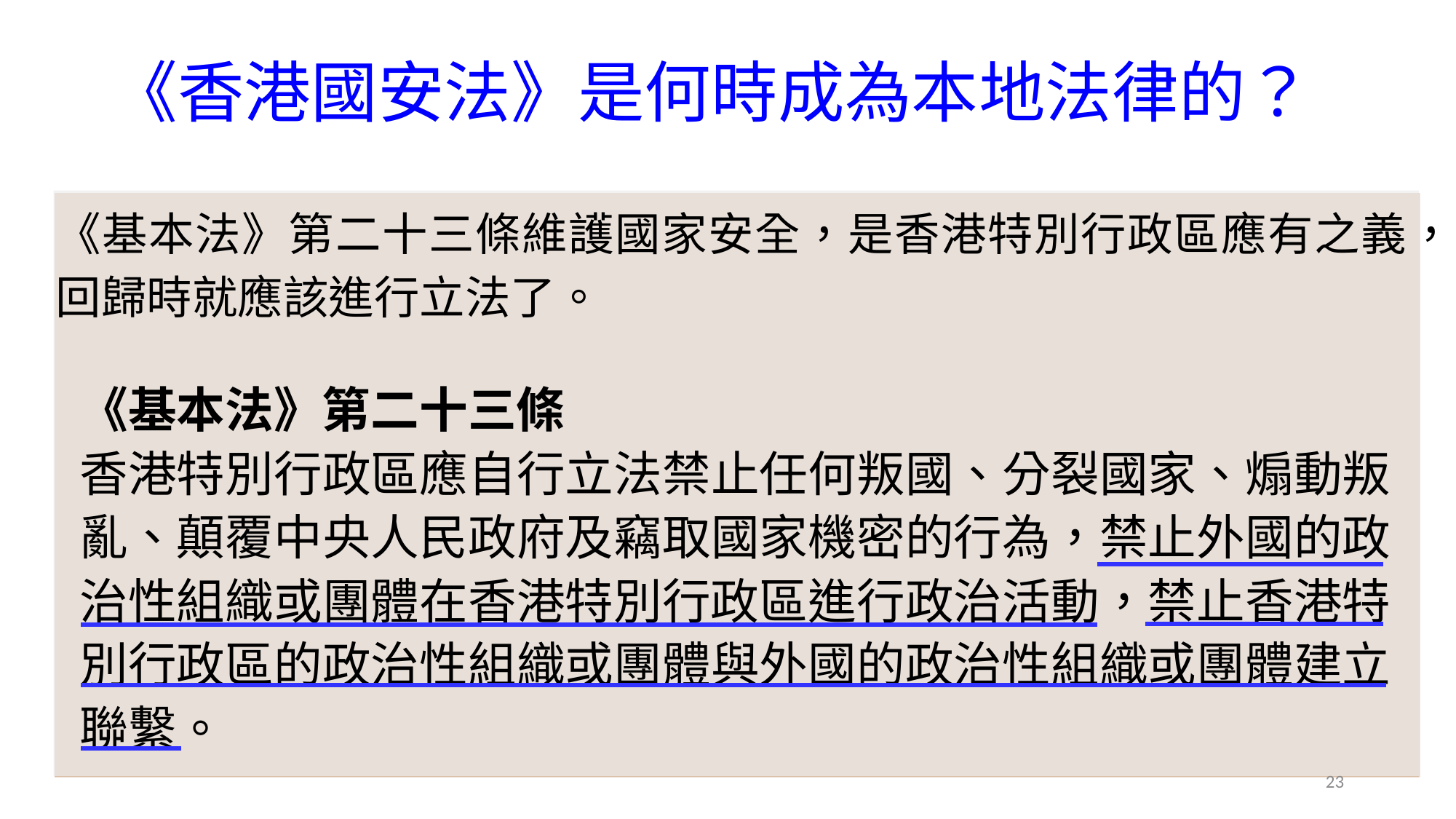

# 《香港國安法》是何時成為本地法律的？
《基本法》第二十三條維護國家安全，是香港特別行政區應有之義，回歸時就應該進行立法了。

《基本法》第二十三條
香港特別行政區應自行立法禁止任何叛國、分裂國家、煽動叛亂、顛覆中央人民政府及竊取國家機密的行為，禁止外國的政治性組織或團體在香港特別行政區進行政治活動，禁止香港特別行政區的政治性組織或團體與外國的政治性組織或團體建立聯繫。
23